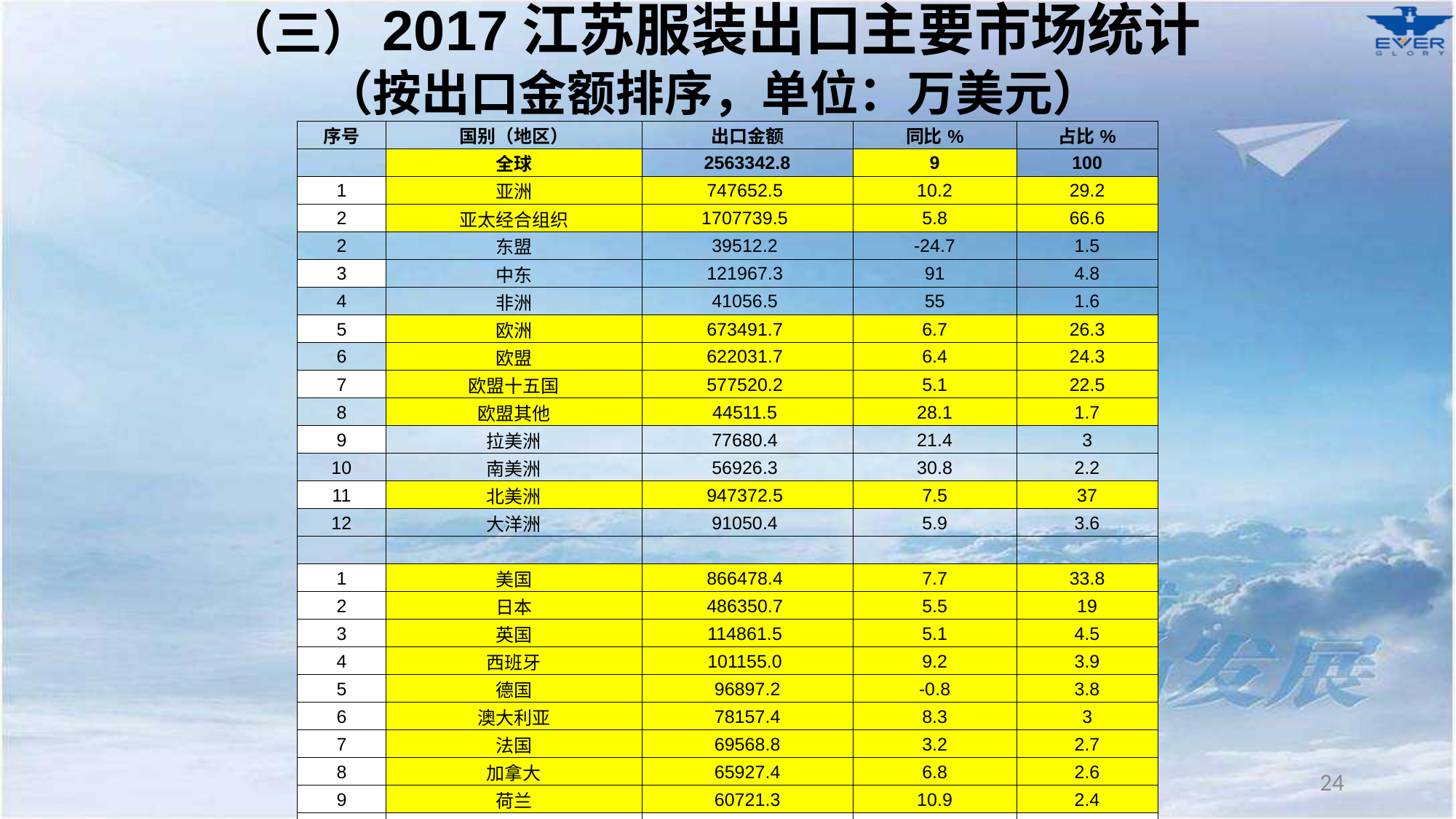

（三）2017江苏服装出口主要市场统计
（按出口金额排序，单位：万美元）
| 序号 | 国别（地区） | 出口金额 | 同比% | 占比% |
| --- | --- | --- | --- | --- |
|  | 全球 | 2563342.8 | 9 | 100 |
| 1 | 亚洲 | 747652.5 | 10.2 | 29.2 |
| 2 | 亚太经合组织 | 1707739.5 | 5.8 | 66.6 |
| 2 | 东盟 | 39512.2 | -24.7 | 1.5 |
| 3 | 中东 | 121967.3 | 91 | 4.8 |
| 4 | 非洲 | 41056.5 | 55 | 1.6 |
| 5 | 欧洲 | 673491.7 | 6.7 | 26.3 |
| 6 | 欧盟 | 622031.7 | 6.4 | 24.3 |
| 7 | 欧盟十五国 | 577520.2 | 5.1 | 22.5 |
| 8 | 欧盟其他 | 44511.5 | 28.1 | 1.7 |
| 9 | 拉美洲 | 77680.4 | 21.4 | 3 |
| 10 | 南美洲 | 56926.3 | 30.8 | 2.2 |
| 11 | 北美洲 | 947372.5 | 7.5 | 37 |
| 12 | 大洋洲 | 91050.4 | 5.9 | 3.6 |
|  |  |  |  |  |
| 1 | 美国 | 866478.4 | 7.7 | 33.8 |
| 2 | 日本 | 486350.7 | 5.5 | 19 |
| 3 | 英国 | 114861.5 | 5.1 | 4.5 |
| 4 | 西班牙 | 101155.0 | 9.2 | 3.9 |
| 5 | 德国 | 96897.2 | -0.8 | 3.8 |
| 6 | 澳大利亚 | 78157.4 | 8.3 | 3 |
| 7 | 法国 | 69568.8 | 3.2 | 2.7 |
| 8 | 加拿大 | 65927.4 | 6.8 | 2.6 |
| 9 | 荷兰 | 60721.3 | 10.9 | 2.4 |
| 10 | 阿拉伯联合酋长国 | 46240.7 | 96.9 | 1.8 |
24